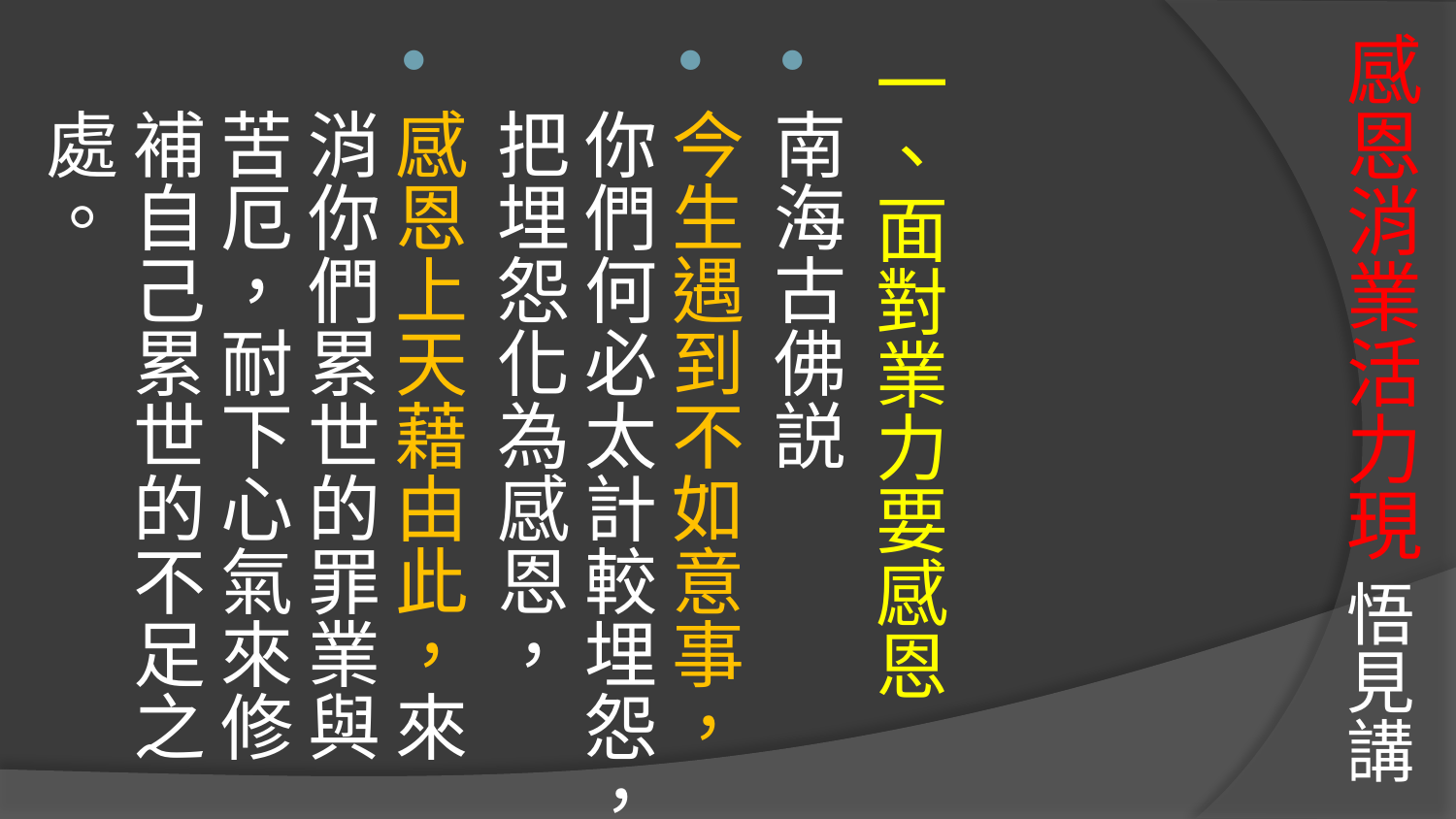

# 感恩消業活力現 悟見講
一、面對業力要感恩
南海古佛説
今生遇到不如意事，你們何必太計較埋怨，把埋怨化為感恩，
感恩上天藉由此，來消你們累世的罪業與苦厄，耐下心氣來修補自己累世的不足之處。